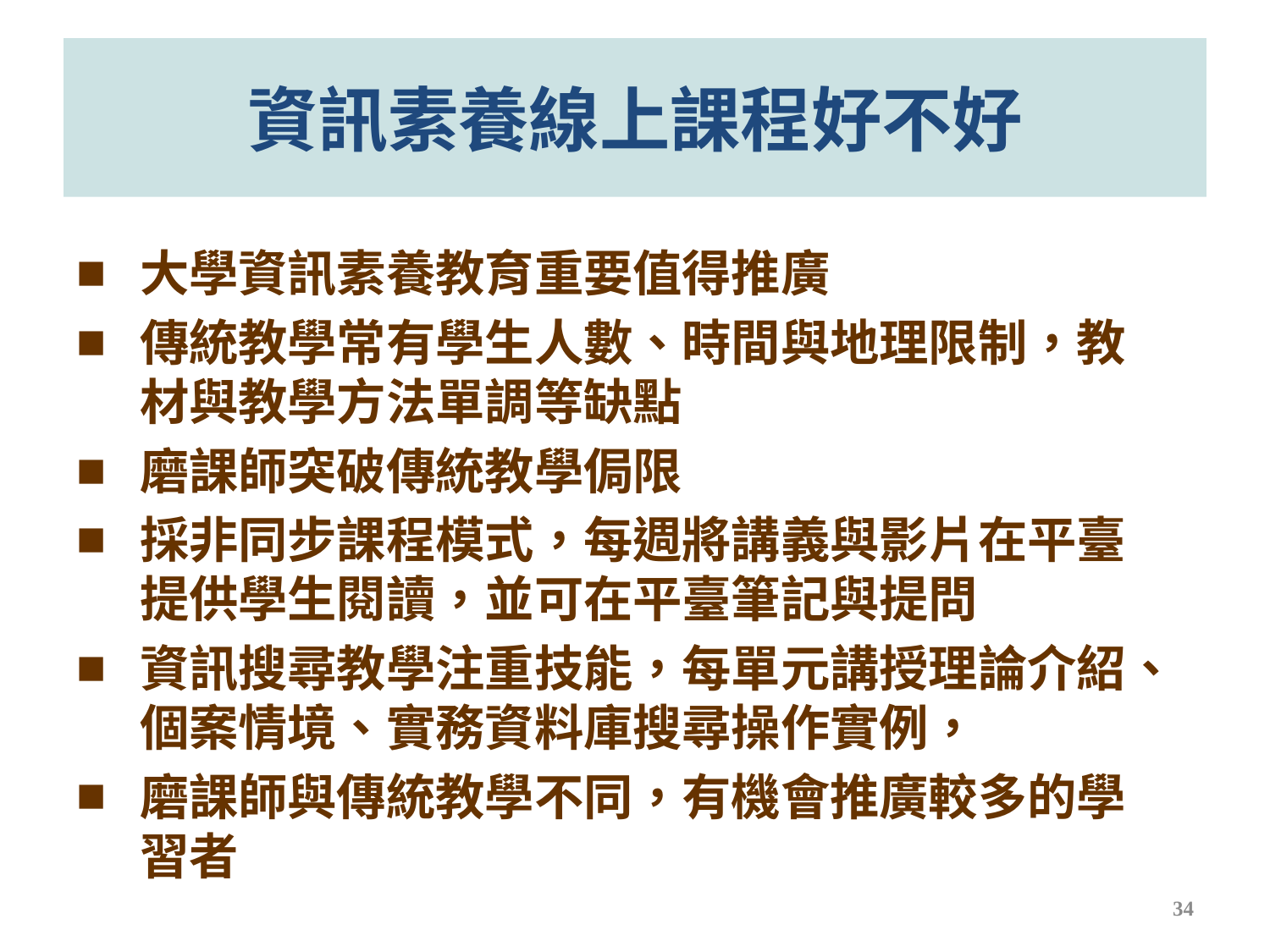

# 資訊素養線上課程好不好
大學資訊素養教育重要值得推廣
傳統教學常有學生人數、時間與地理限制，教材與教學方法單調等缺點
磨課師突破傳統教學侷限
採非同步課程模式，每週將講義與影片在平臺提供學生閱讀，並可在平臺筆記與提問
資訊搜尋教學注重技能，每單元講授理論介紹、個案情境、實務資料庫搜尋操作實例，
磨課師與傳統教學不同，有機會推廣較多的學習者

34